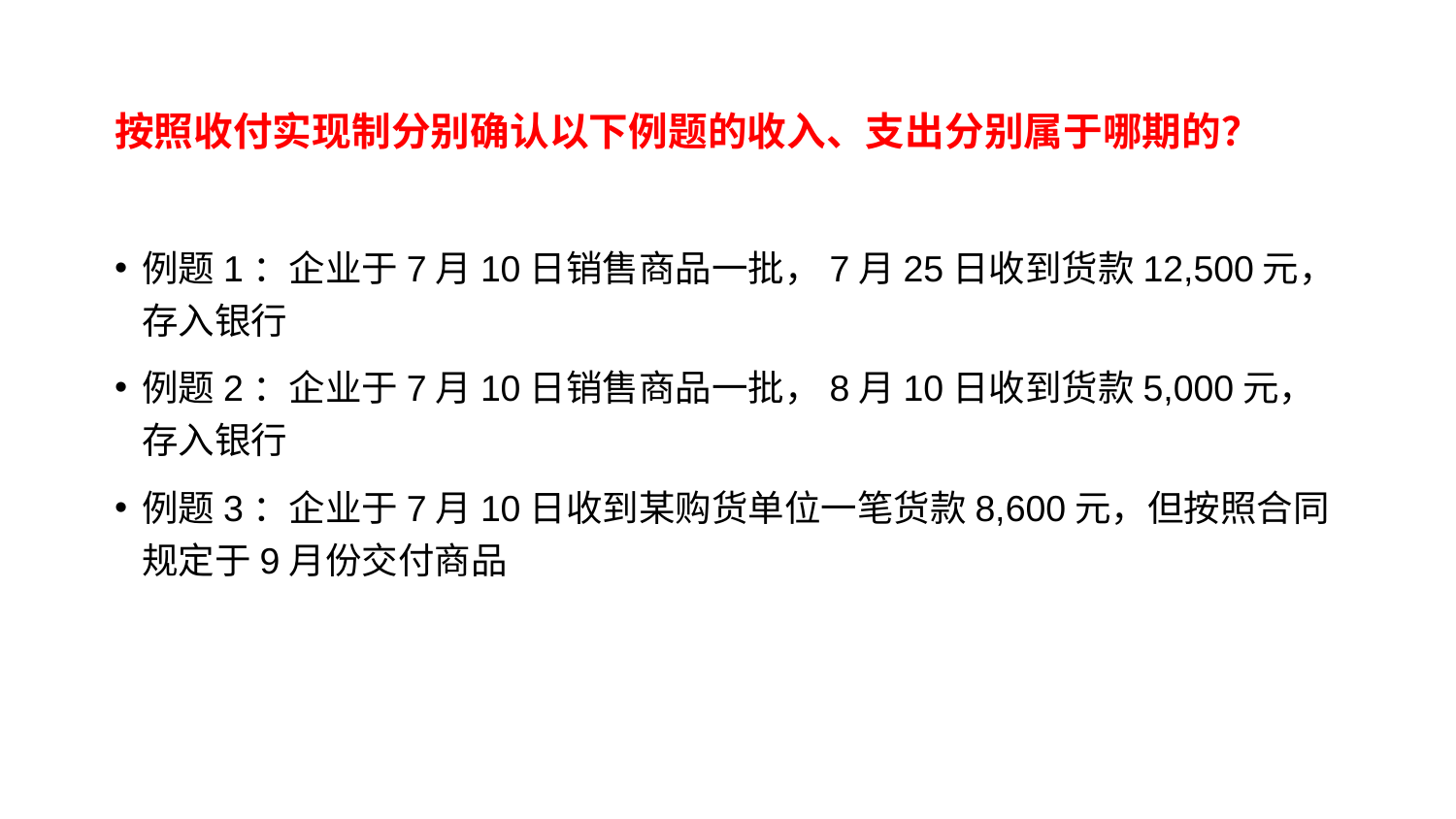

# 按照收付实现制分别确认以下例题的收入、支出分别属于哪期的？
例题1：企业于7月10日销售商品一批，7月25日收到货款12,500元，存入银行
例题2：企业于7月10日销售商品一批，8月10日收到货款5,000元，存入银行
例题3：企业于7月10日收到某购货单位一笔货款8,600元，但按照合同规定于9月份交付商品